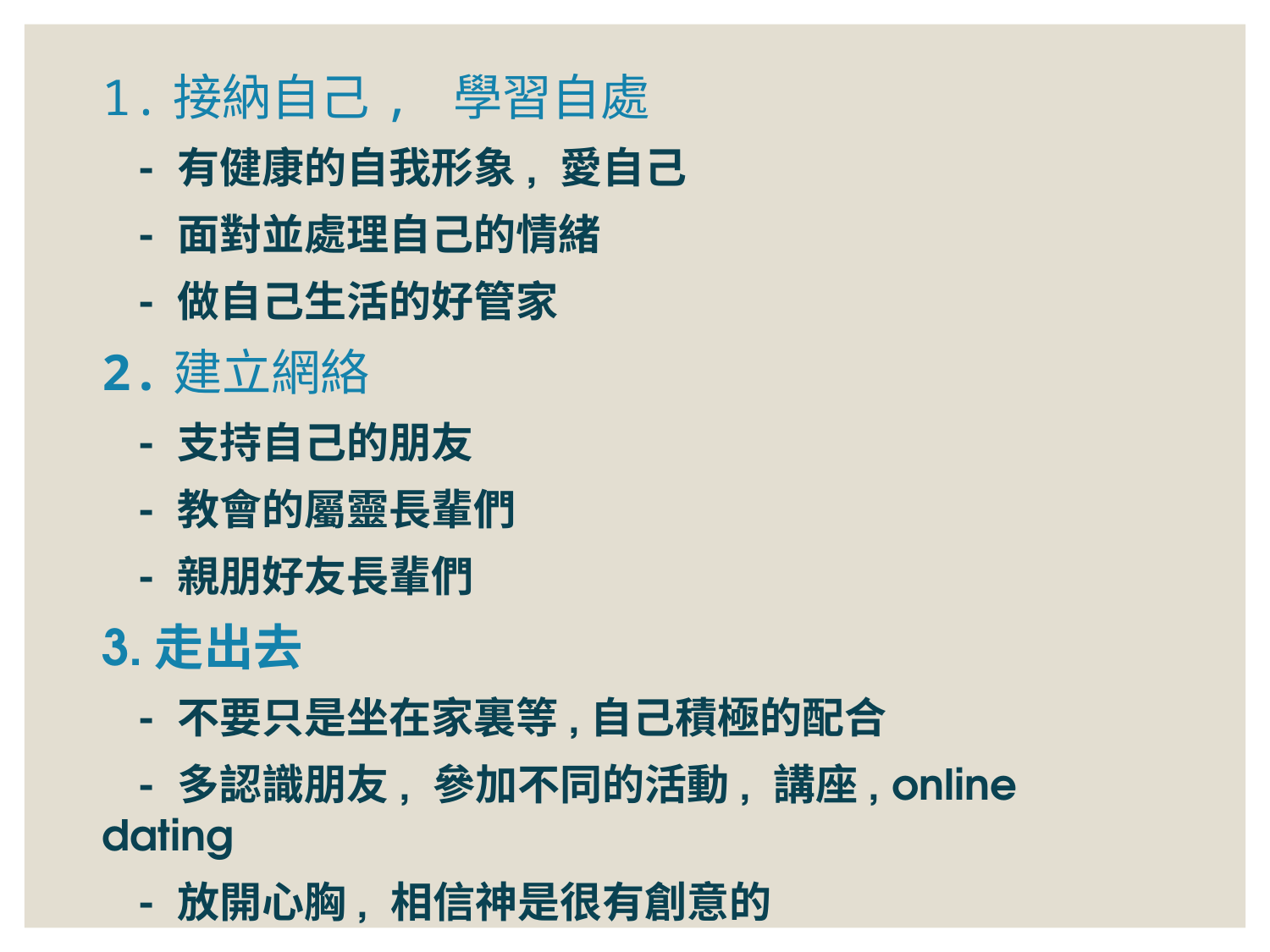

1.接納自己, 學習自處
   - 有健康的自我形象, 愛自己
   - 面對並處理自己的情緒
   - 做自己生活的好管家
2.建立網絡
   - 支持自己的朋友
   - 教會的屬靈長輩們
   - 親朋好友長輩們
3.走出去
   - 不要只是坐在家裏等,自己積極的配合
   - 多認識朋友, 參加不同的活動, 講座, online dating
   - 放開心胸, 相信神是很有創意的